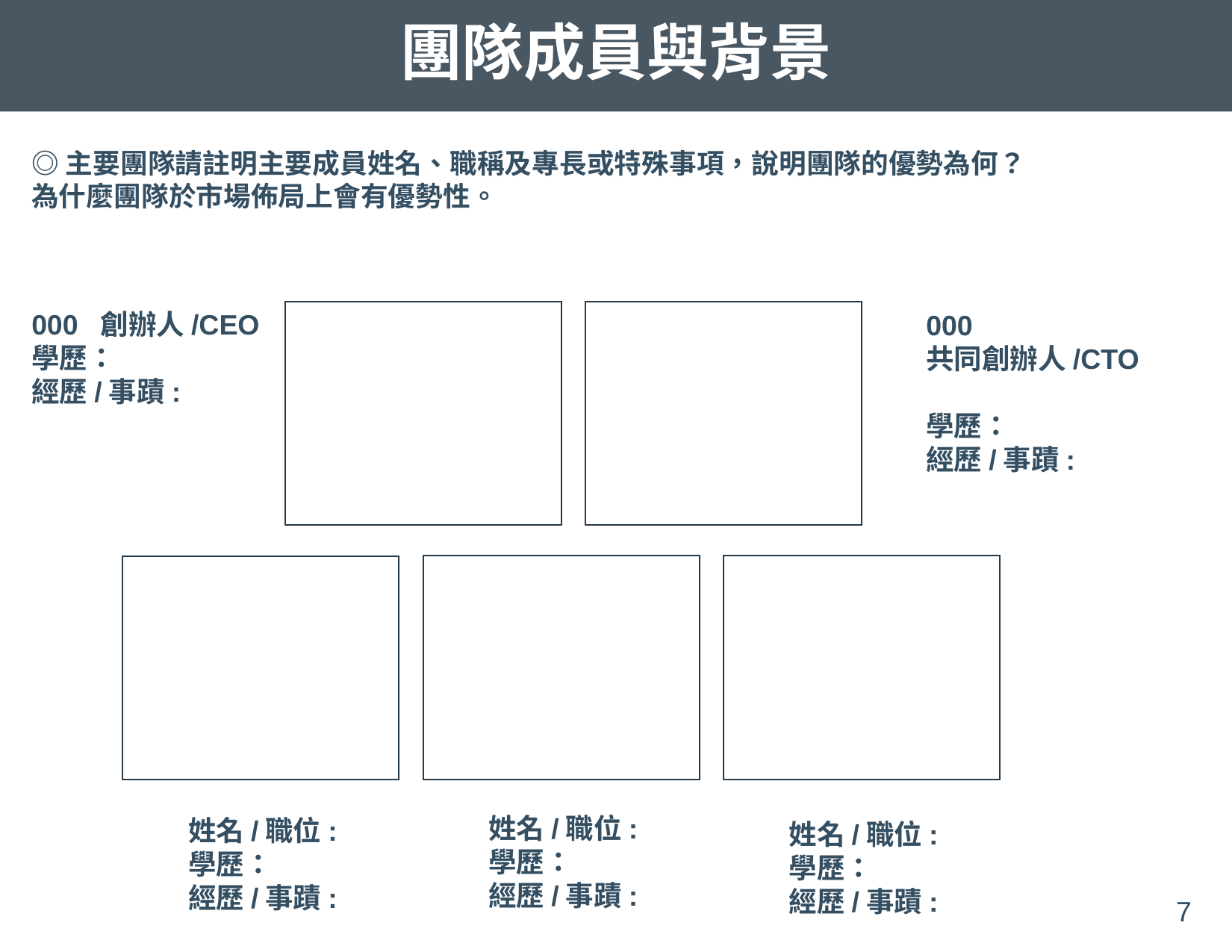

團隊成員與背景
◎主要團隊請註明主要成員姓名、職稱及專長或特殊事項，說明團隊的優勢為何？
為什麼團隊於市場佈局上會有優勢性。

000  創辦人/CEO
學歷：
經歷/事蹟:

000  共同創辦人/CTO

學歷：
經歷/事蹟:

姓名/職位:
學歷：
經歷/事蹟:
姓名/職位:
學歷：
經歷/事蹟:
姓名/職位:
學歷：
經歷/事蹟:
7